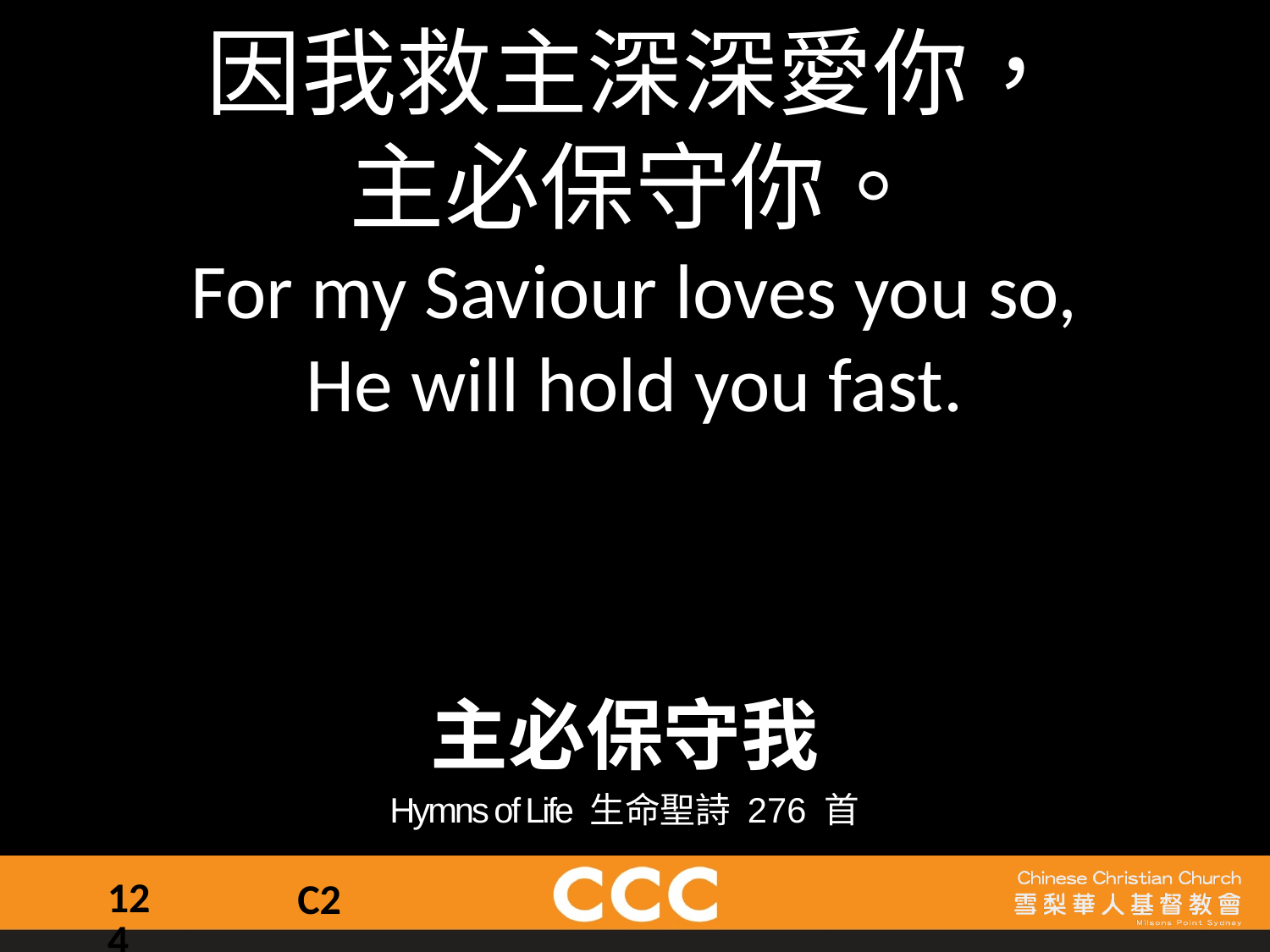

因我救主深深愛你，
主必保守你。
For my Saviour loves you so,
He will hold you fast.
主必保守我
Hymns of Life 生命聖詩 276 首
124
C2